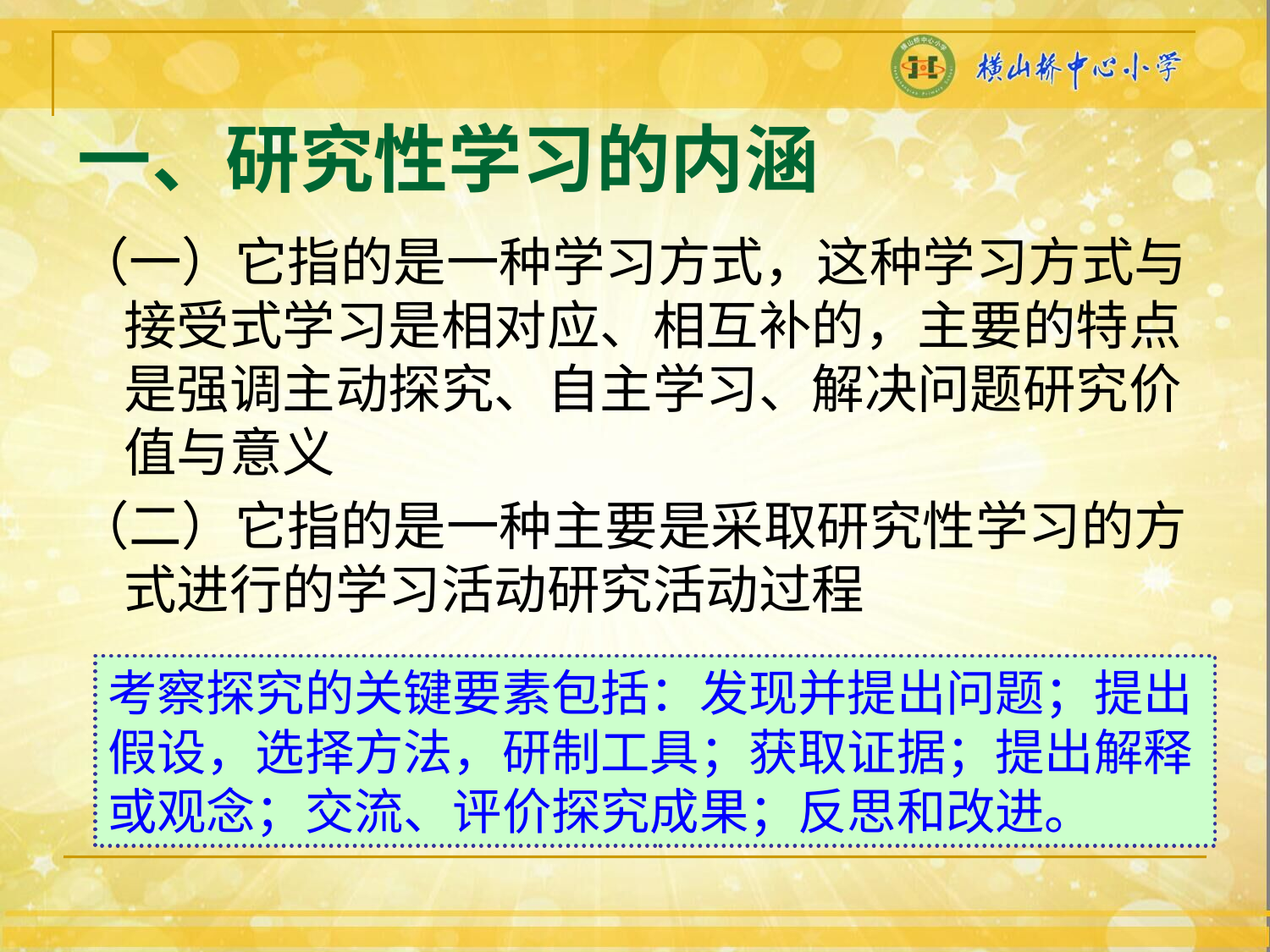

一、研究性学习的内涵
（一）它指的是一种学习方式，这种学习方式与接受式学习是相对应、相互补的，主要的特点是强调主动探究、自主学习、解决问题研究价值与意义
（二）它指的是一种主要是采取研究性学习的方式进行的学习活动研究活动过程
考察探究的关键要素包括：发现并提出问题；提出假设，选择方法，研制工具；获取证据；提出解释或观念；交流、评价探究成果；反思和改进。